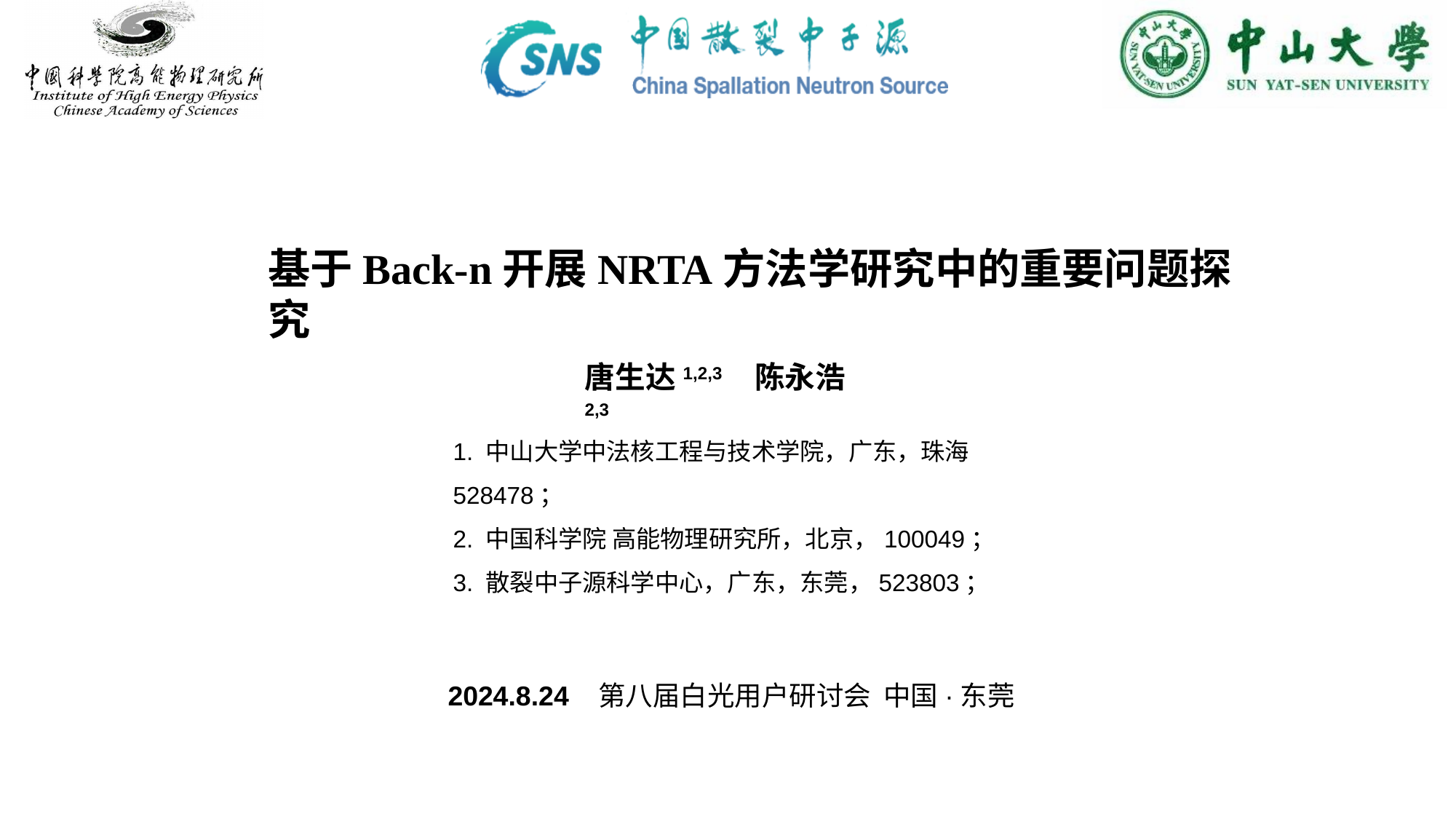

基于Back-n开展NRTA方法学研究中的重要问题探究
唐生达1,2,3   陈永浩2,3
1. 中山大学中法核工程与技术学院，广东，珠海 528478；
2. 中国科学院 高能物理研究所，北京，100049；
3. 散裂中子源科学中心，广东，东莞，523803；
 2024.8.24   第八届白光用户研讨会  中国·东莞